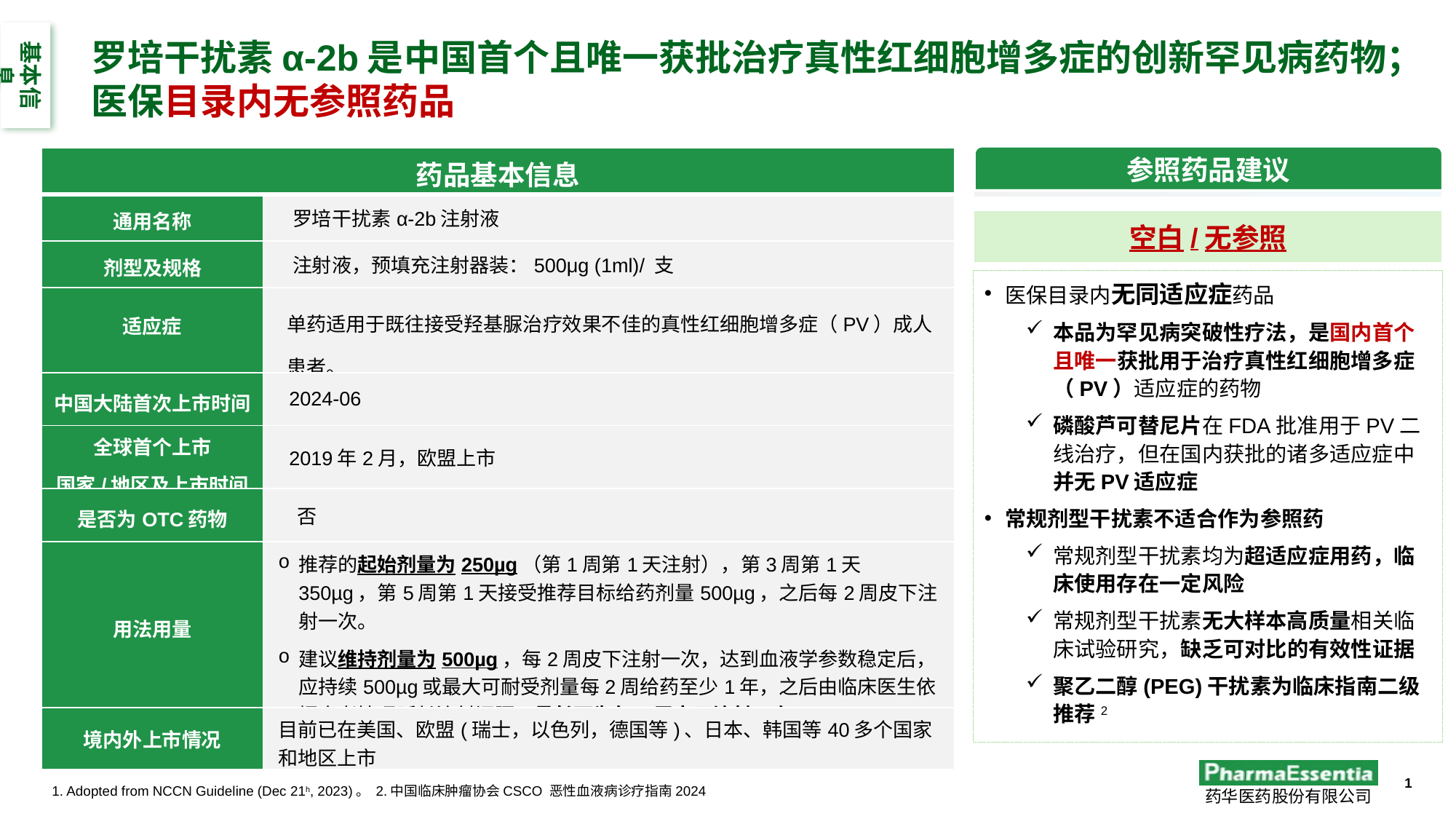

基本信息
罗培干扰素α-2b是中国首个且唯一获批治疗真性红细胞增多症的创新罕见病药物；医保目录内无参照药品
参照药品建议
| 药品基本信息 |  |
| --- | --- |
| 通用名称 | 罗培干扰素α-2b注射液 |
| 剂型及规格 | 注射液，预填充注射器装：500μg (1ml)/ 支 |
| 适应症 | 单药适用于既往接受羟基脲治疗效果不佳的真性红细胞增多症（PV）成人患者。 |
| 中国大陆首次上市时间 | 2024-06 |
| 全球首个上市 国家/地区及上市时间 | 2019年2月，欧盟上市 |
| 是否为OTC药物 | 否 |
| 用法用量 | 推荐的起始剂量为250µg（第1周第1天注射），第3周第1天350µg，第5周第1天接受推荐目标给药剂量500µg，之后每2周皮下注射一次。 建议维持剂量为500µg，每2周皮下注射一次，达到血液学参数稳定后，应持续500µg或最大可耐受剂量每2周给药至少1年，之后由临床医生依据患者情况延长注射间隔，最长可为每4周皮下注射一次。 |
| 境内外上市情况 | 目前已在美国、欧盟(瑞士，以色列，德国等)、日本、韩国等40多个国家和地区上市 |

空白/无参照
医保目录内无同适应症药品
本品为罕见病突破性疗法，是国内首个且唯一获批用于治疗真性红细胞增多症（PV）适应症的药物
磷酸芦可替尼片在FDA批准用于PV二线治疗，但在国内获批的诸多适应症中并无PV适应症
常规剂型干扰素不适合作为参照药
常规剂型干扰素均为超适应症用药，临床使用存在一定风险
常规剂型干扰素无大样本高质量相关临床试验研究，缺乏可对比的有效性证据
聚乙二醇(PEG)干扰素为临床指南二级推荐2
1
1. Adopted from NCCN Guideline (Dec 21h, 2023)。 2.中国临床肿瘤协会CSCO 恶性血液病诊疗指南2024